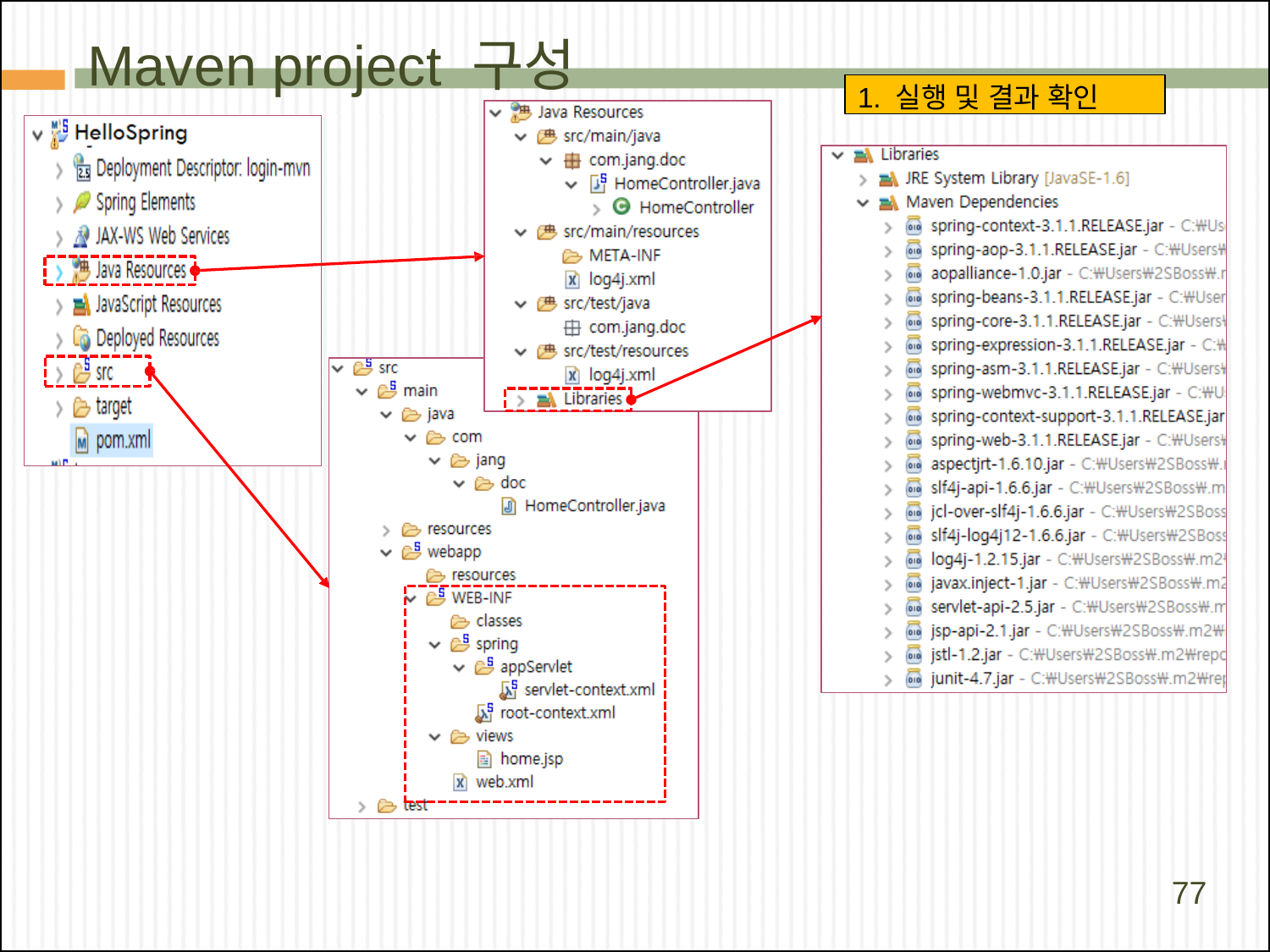

# Maven project	구성
1. 실행 및 결과 확인

77